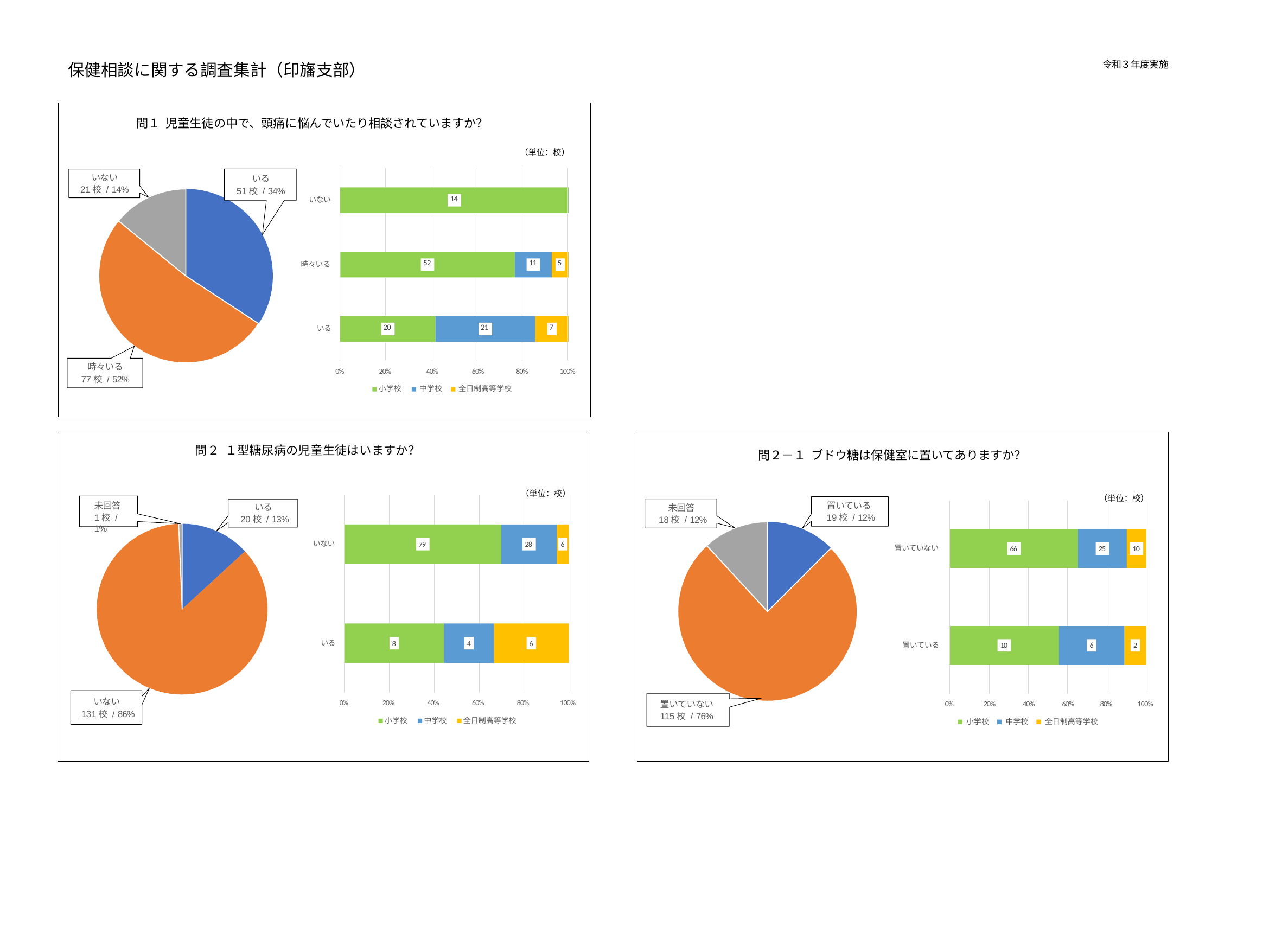

令和３年度実施
保健相談に関する調査集計（印旛支部）

問１  児童生徒の中で、頭痛に悩んでいたり相談されていますか？

（単位：校）
|  |  |  |  |  |  |  |  |
| --- | --- | --- | --- | --- | --- | --- | --- |
| 14 |  |  |  |  |  |  |  |
|  |  |  |  |  |  |  |  |
| 52 |  |  |  | 11 |  |  | 5 |
|  |  |  |  |  |  |  |  |
| 20 |  | 21 |  |  |  | 7 |  |
|  |  |  |  |  |  |  |  |

いない
21校 / 14%
いる
51校 / 34%

いない

時々いる

いる

時々いる
77校 / 52%
0%
20%	40%	60%
80%
100%
小学校	中学校	全日制高等学校

問２  １型糖尿病の児童生徒はいますか？
問２－１  ブドウ糖は保健室に置いてありますか？
（単位：校）
（単位：校）

置いている
19校 / 12%
未回答
1校 / 1%

いる
20校 / 13%
未回答
18校 / 12%

いない
79
28
6

置いていない
66
25
10

いる
8
4
6

置いている
10
6
2

いない
131校 / 86%
置いていない
115校 / 76%
0%
20%	40%	60%
80%
100%
0%
80%
100%
20%	40%	60%
小学校	中学校	全日制高等学校
小学校	中学校	全日制高等学校